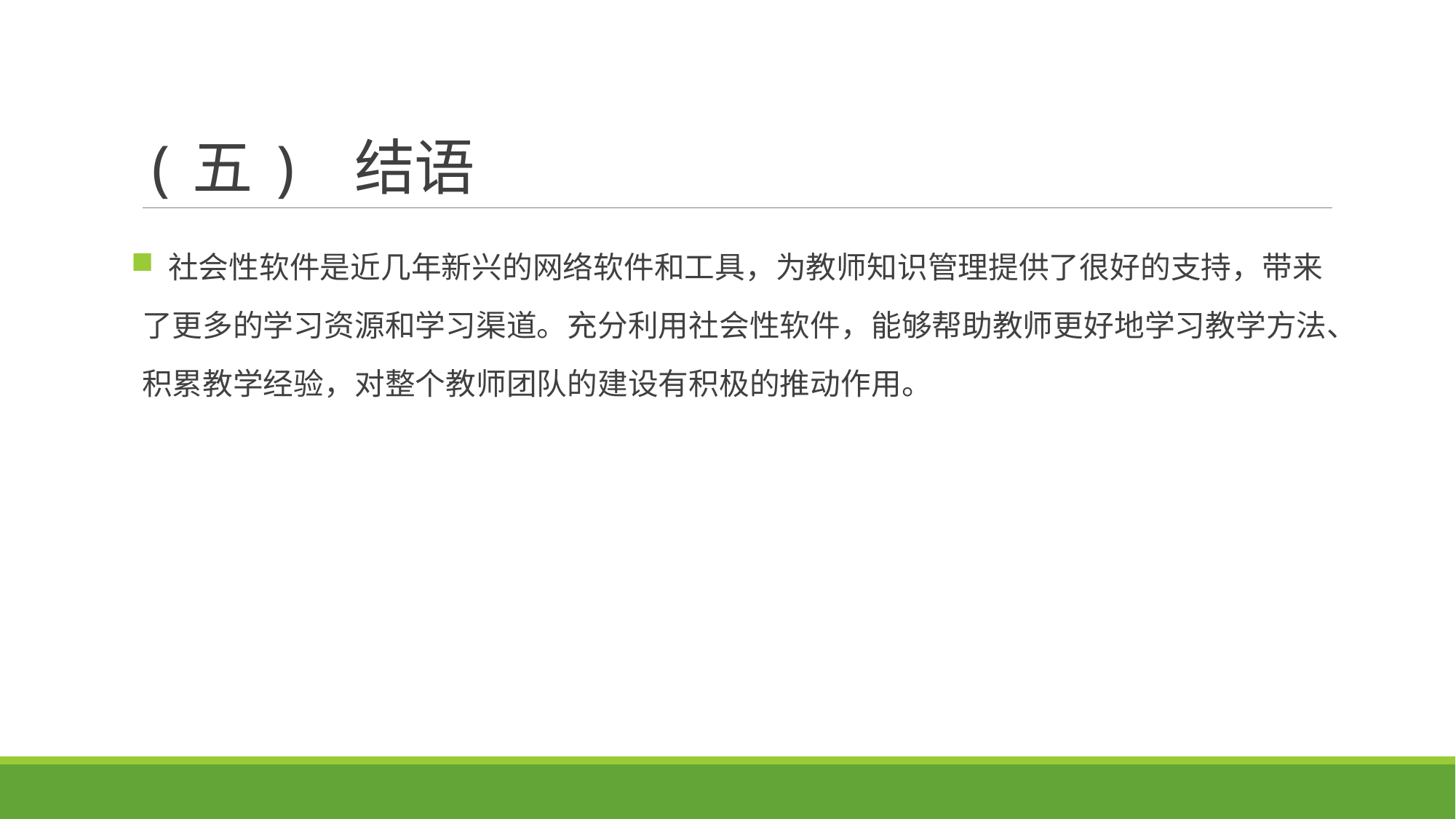

# (五) 结语
 社会性软件是近几年新兴的网络软件和工具，为教师知识管理提供了很好的支持，带来了更多的学习资源和学习渠道。充分利用社会性软件，能够帮助教师更好地学习教学方法、积累教学经验，对整个教师团队的建设有积极的推动作用。